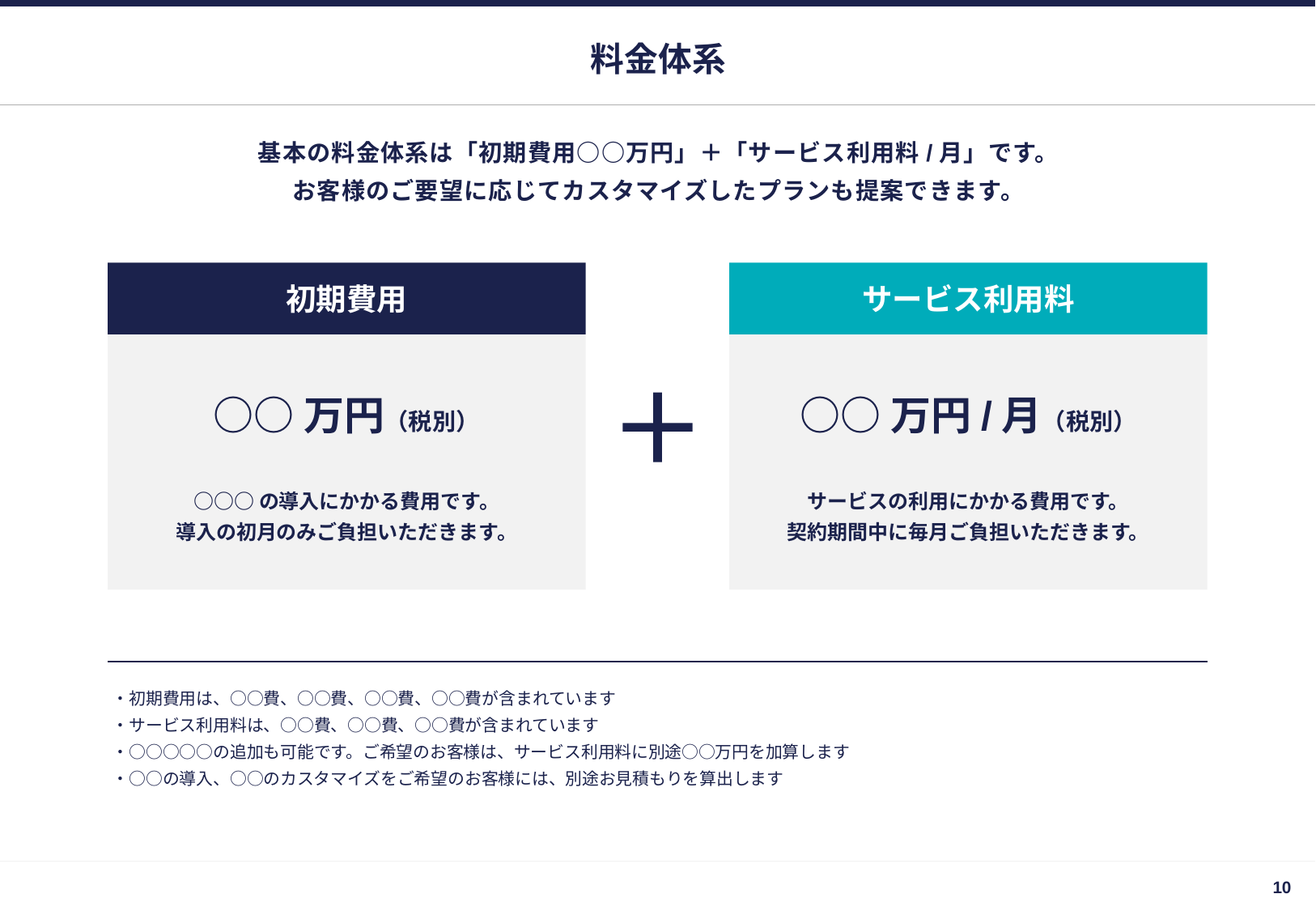

# 料金体系
基本の料金体系は「初期費用○○万円」＋「サービス利用料/月」です。
お客様のご要望に応じてカスタマイズしたプランも提案できます。
初期費用
サービス利用料

○○万円（税別）
○○万円/月（税別）

○○○の導入にかかる費用です。
導入の初月のみご負担いただきます。
サービスの利用にかかる費用です。
契約期間中に毎月ご負担いただきます。
・初期費用は、○○費、○○費、○○費、○○費が含まれています
・サービス利用料は、○○費、○○費、○○費が含まれています
・○○○○○の追加も可能です。ご希望のお客様は、サービス利用料に別途○○万円を加算します
・○○の導入、○○のカスタマイズをご希望のお客様には、別途お見積もりを算出します
10